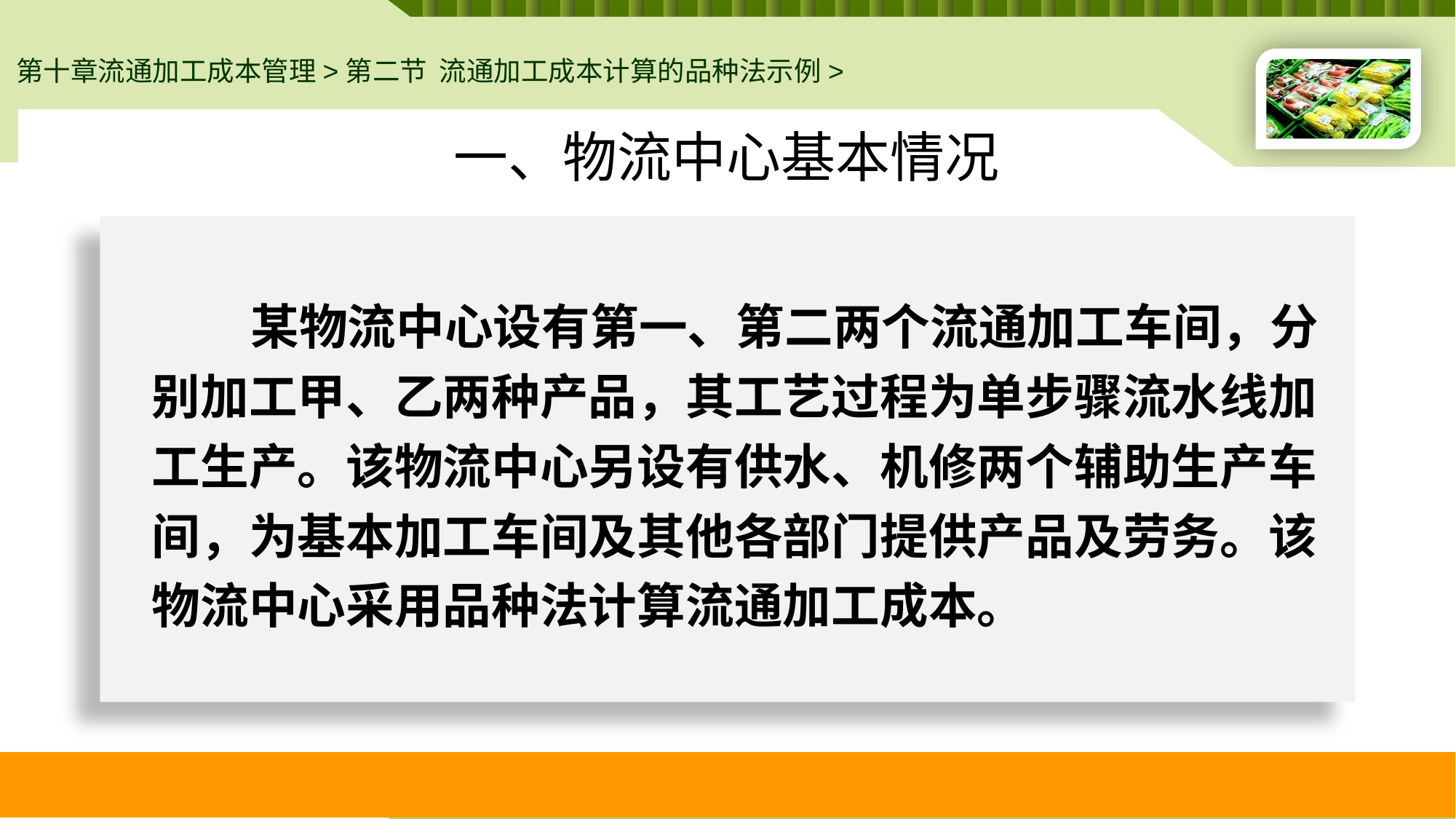

第十章流通加工成本管理>第二节  流通加工成本计算的品种法示例>
# 一、物流中心基本情况
某物流中心设有第一、第二两个流通加工车间，分别加工甲、乙两种产品，其工艺过程为单步骤流水线加工生产。该物流中心另设有供水、机修两个辅助生产车间，为基本加工车间及其他各部门提供产品及劳务。该物流中心采用品种法计算流通加工成本。